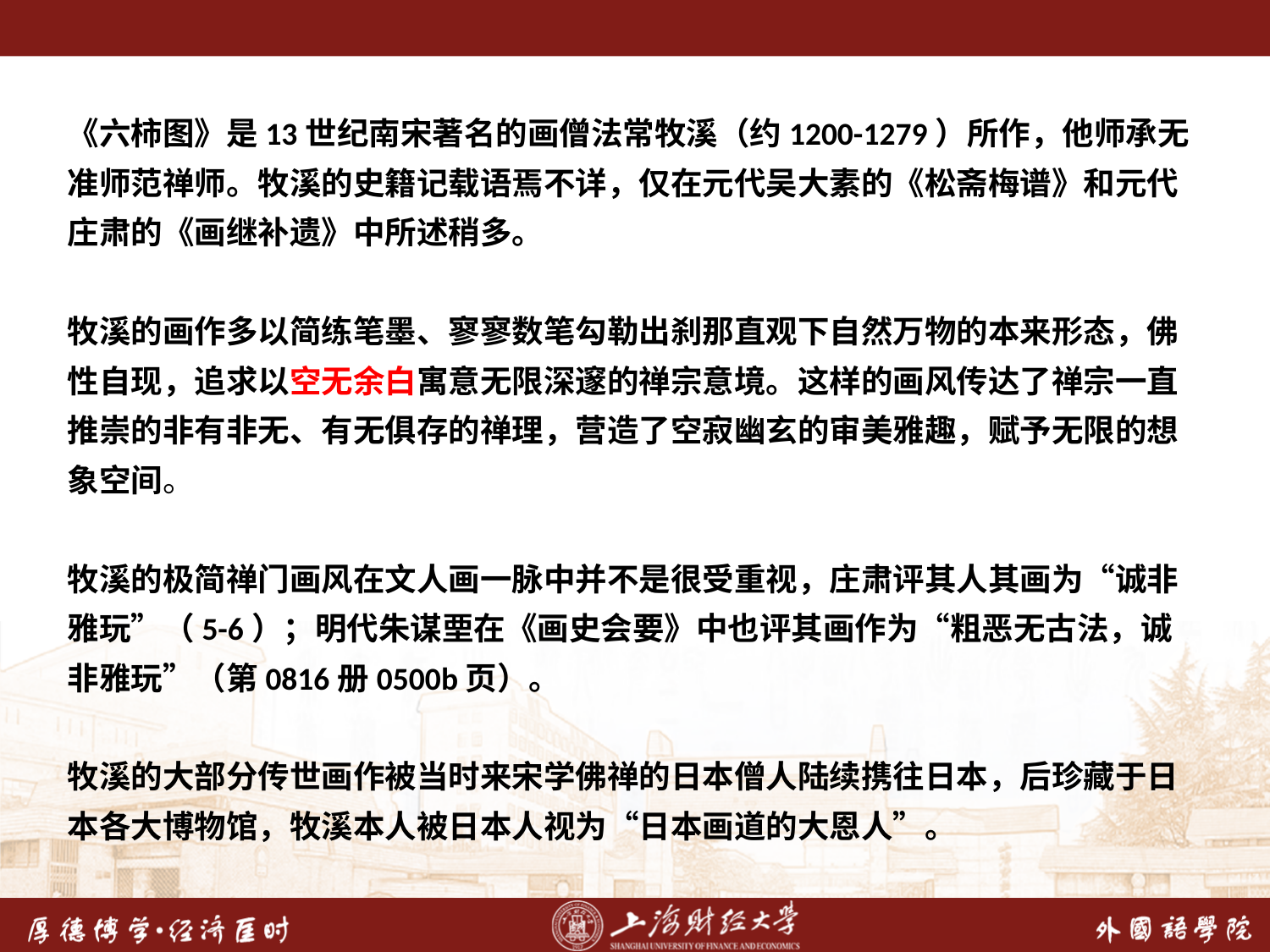

《六柿图》是13世纪南宋著名的画僧法常牧溪（约1200-1279）所作，他师承无准师范禅师。牧溪的史籍记载语焉不详，仅在元代吴大素的《松斋梅谱》和元代庄肃的《画继补遗》中所述稍多。

牧溪的画作多以简练笔墨、寥寥数笔勾勒出刹那直观下自然万物的本来形态，佛性自现，追求以空无余白寓意无限深邃的禅宗意境。这样的画风传达了禅宗一直推崇的非有非无、有无俱存的禅理，营造了空寂幽玄的审美雅趣，赋予无限的想象空间。

牧溪的极简禅门画风在文人画一脉中并不是很受重视，庄肃评其人其画为“诚非雅玩”（5-6）；明代朱谋垔在《画史会要》中也评其画作为“粗恶无古法，诚非雅玩”（第0816册0500b页）。

牧溪的大部分传世画作被当时来宋学佛禅的日本僧人陆续携往日本，后珍藏于日本各大博物馆，牧溪本人被日本人视为“日本画道的大恩人”。